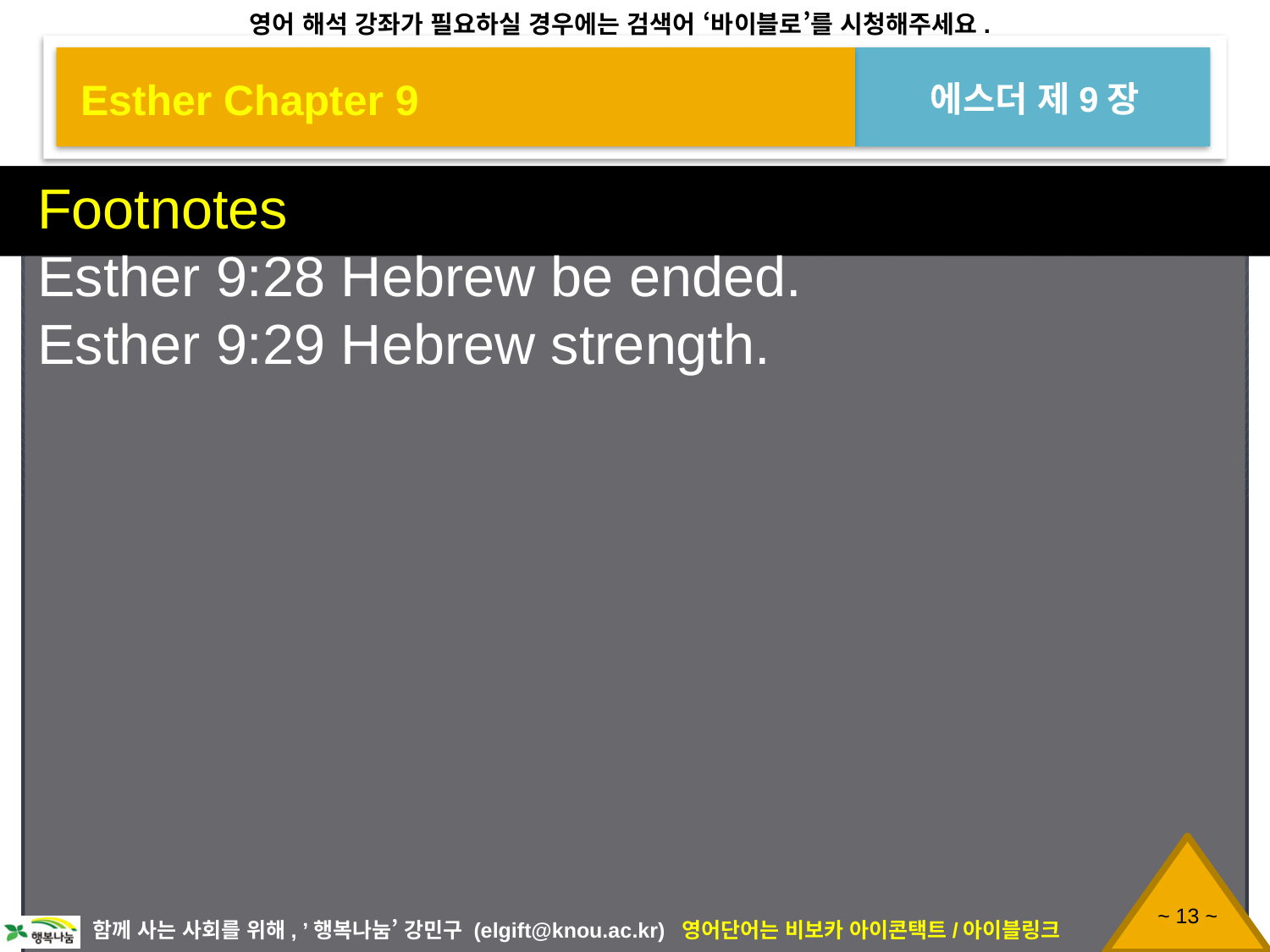

Esther Chapter 9
에스더 제9장
Footnotes
Esther 9:28 Hebrew be ended.
Esther 9:29 Hebrew strength.